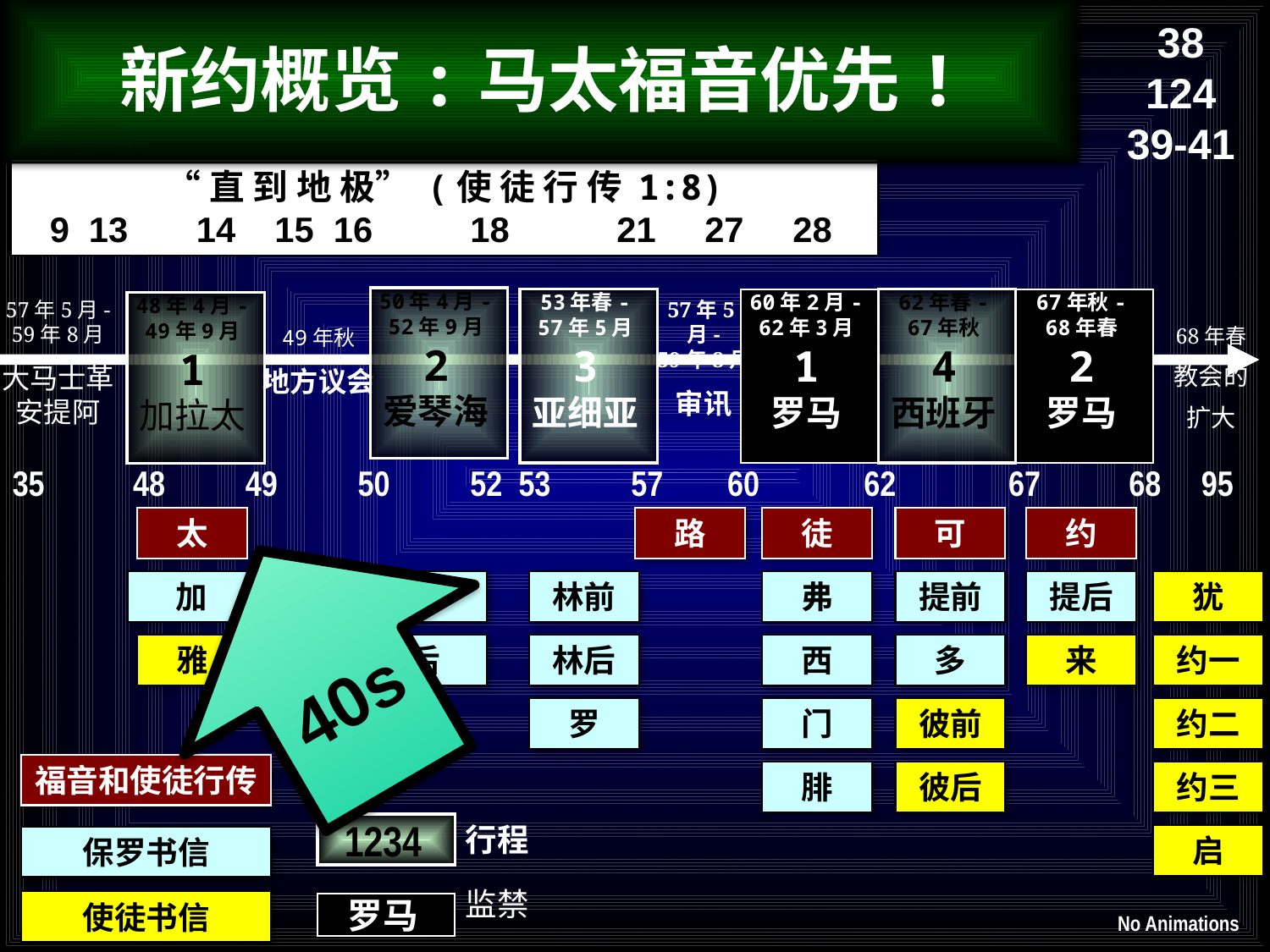

38
124
39-41
新约概览:马太福音优先!
“直 到 地 极” (使 徒 行 传 1:8)
     9  13       14    15  16          18           21     27     28
50年4月-
52年9月
2
爱琴海

53年春-
57年5月
3
亚细亚

60年2月-
62年3月
1
罗马

62年春-
67年秋
4
西班牙

67年秋-
68年春
2
罗马

48年4月-
49年9月
1
加拉太

57年5月-
59年8月
大马士革
安提阿
57年5月-
59年8月
审讯
68年春
教会的
扩大
49年秋
地方议会

35           48          49          50          52  53          57        60             62              67           68     95
太
路
徒
可
约
40s
帖前
林前
弗
提前
提后
犹
加
雅
帖后
林后
西
多
来
约一
罗
门
彼前
约二
福音和使徒行传
腓
彼后
约三
1234
行程
启
保罗书信
监禁
使徒书信
罗马
No Animations